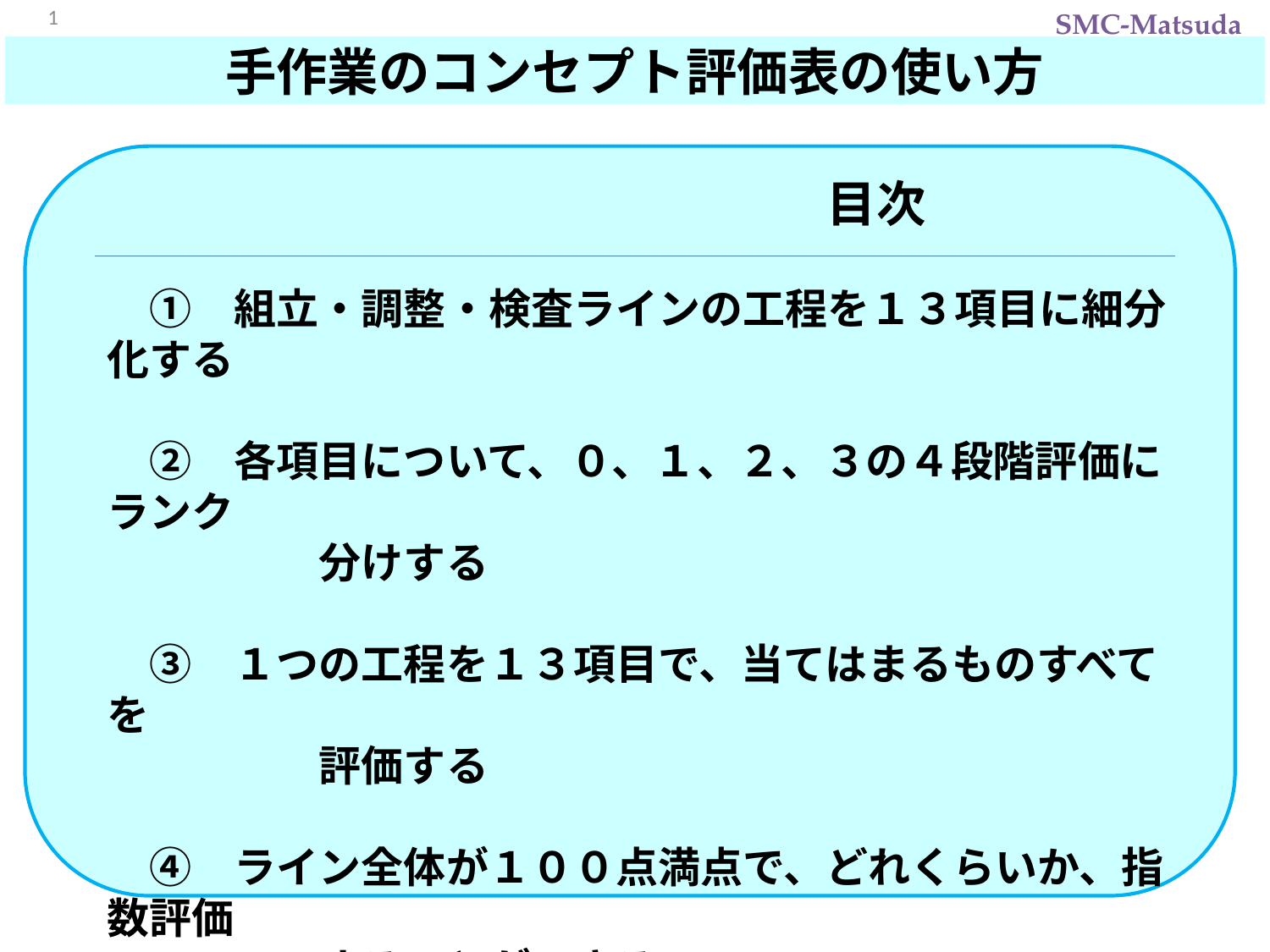

1
# 手作業のコンセプト評価表の使い方

　　　　　　　　　　　　　　　　　目次

　①　組立・調整・検査ラインの工程を１３項目に細分化する

　②　各項目について、０、１、２、３の４段階評価にランク
　　　　　分けする

　③　１つの工程を１３項目で、当てはまるものすべてを
　　　　　評価する

　④　ライン全体が１００点満点で、どれくらいか、指数評価
　　　　　することができる